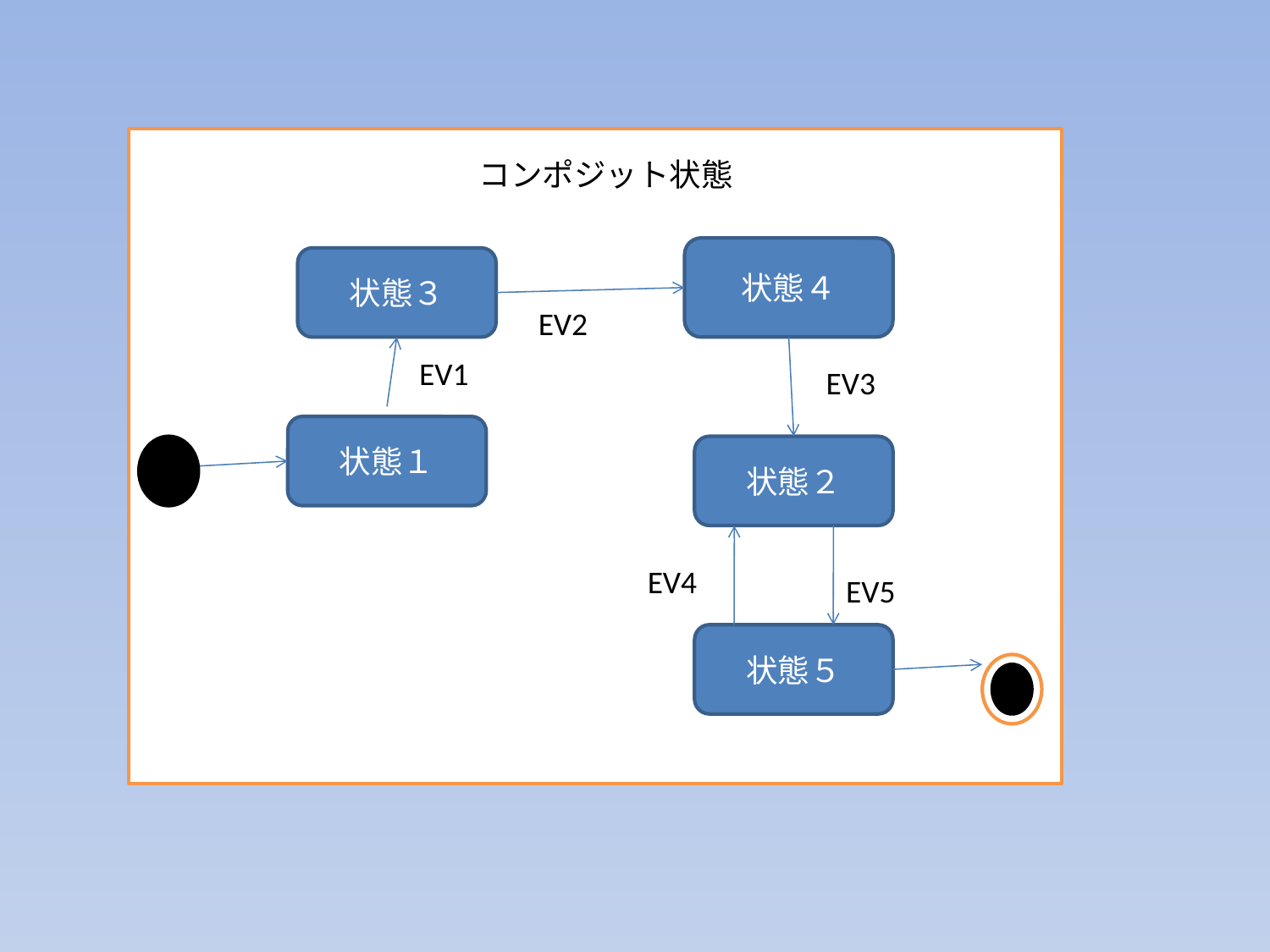

コンポジット状態
状態４
状態３
EV2
EV1
EV3
状態１

状態２
EV4
EV5
状態５